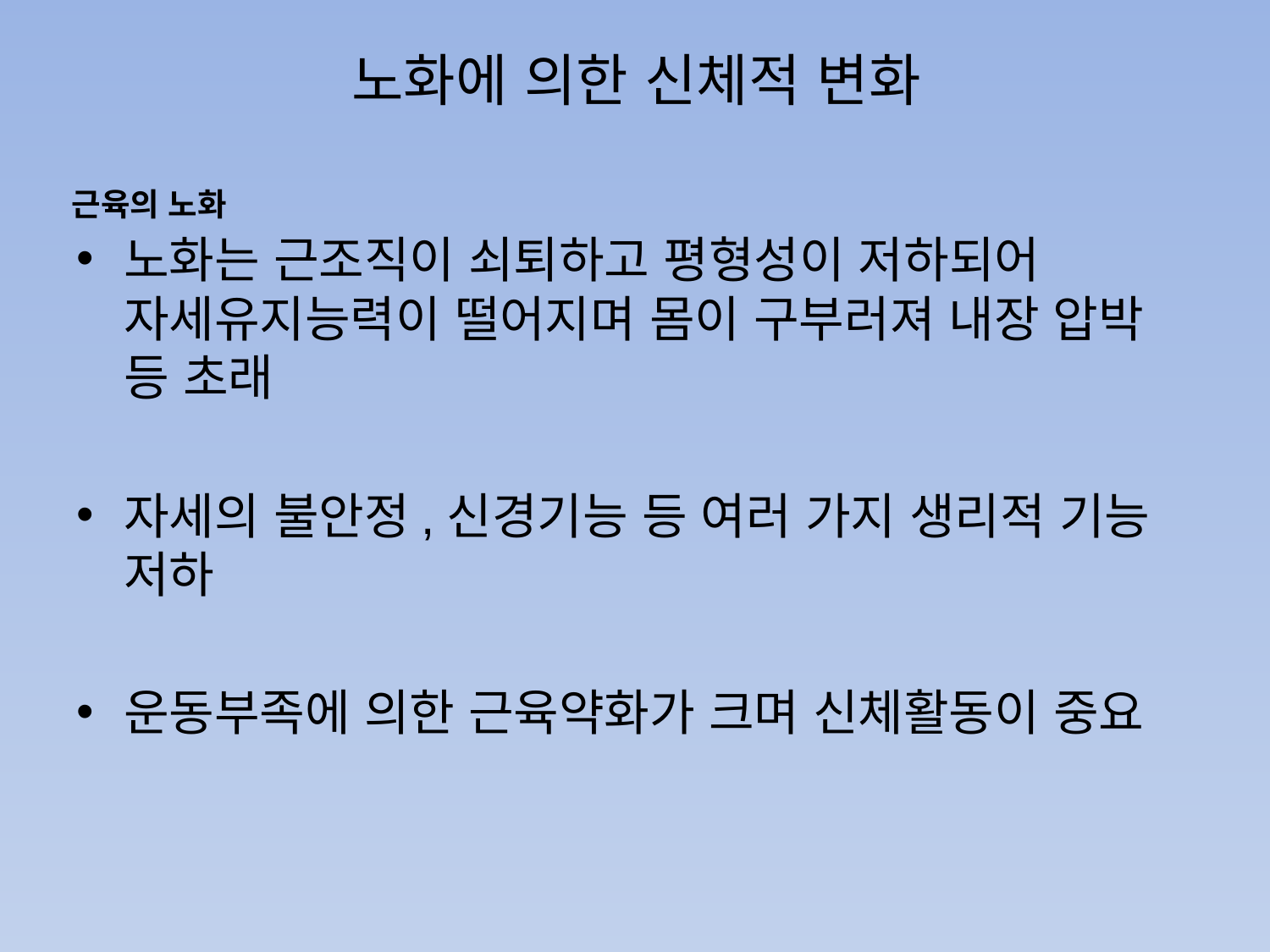

# 노화에 의한 신체적 변화
근육의 노화
노화는 근조직이 쇠퇴하고 평형성이 저하되어 자세유지능력이 떨어지며 몸이 구부러져 내장 압박 등 초래

자세의 불안정,신경기능 등 여러 가지 생리적 기능 저하

운동부족에 의한 근육약화가 크며 신체활동이 중요